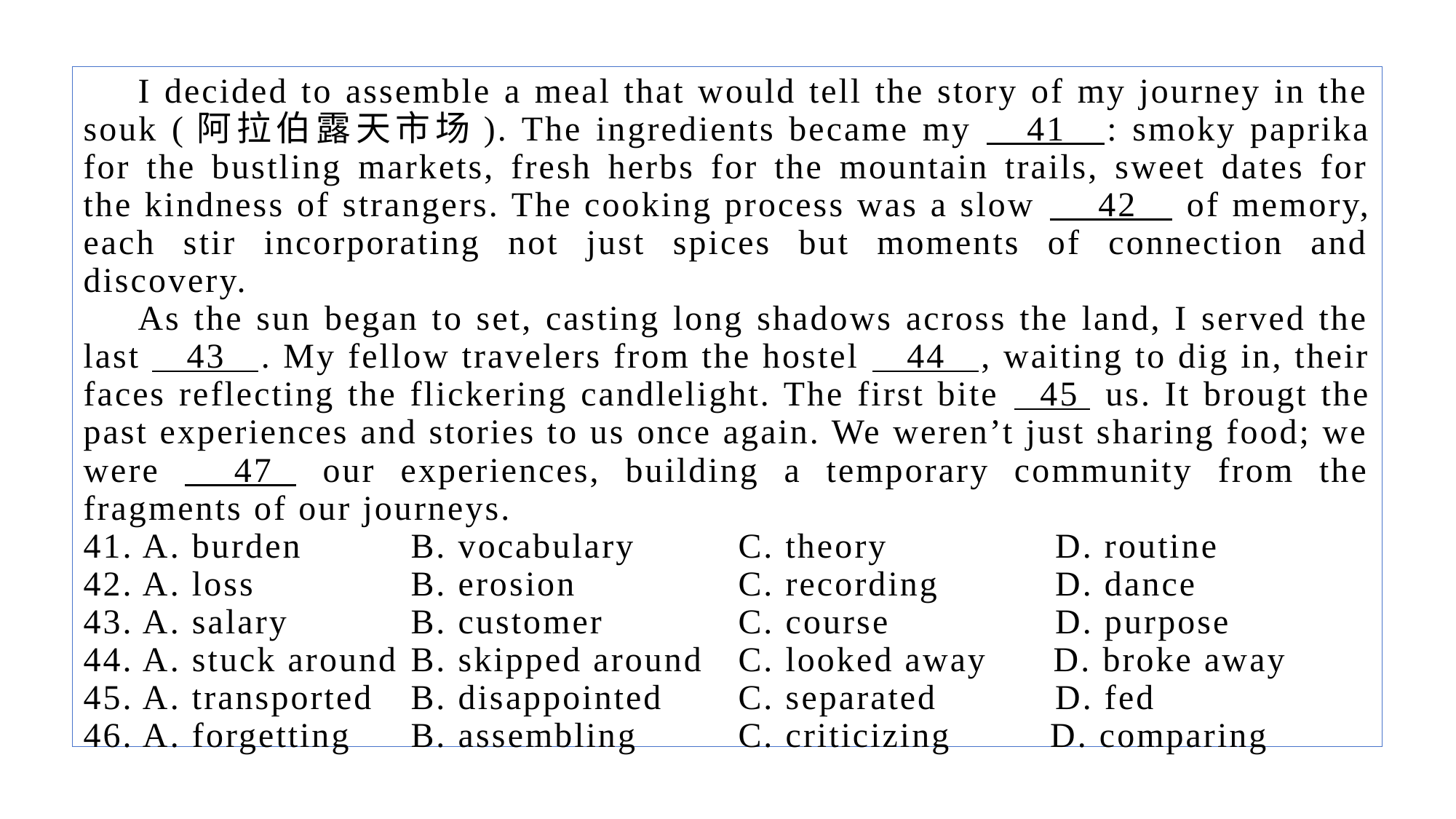

I decided to assemble a meal that would tell the story of my journey in the souk (阿拉伯露天市场). The ingredients became my    41   : smoky paprika for the bustling markets, fresh herbs for the mountain trails, sweet dates for the kindness of strangers. The cooking process was a slow     42    of memory, each stir incorporating not just spices but moments of connection and discovery.
As the sun began to set, casting long shadows across the land, I served the last    43   . My fellow travelers from the hostel    44   , waiting to dig in, their faces reflecting the flickering candlelight. The first bite   45  us. It brougt the past experiences and stories to us once again. We weren’t just sharing food; we were   47  our experiences, building a temporary community from the fragments of our journeys.
41. A. burden 	B. vocabulary 	C. theory 	         D. routine
42. A. loss 		B. erosion 		C. recording 	         D. dance
43. A. salary 		B. customer 		C. course 	         D. purpose
44. A. stuck around 	B. skipped around 	C. looked away      D. broke away
45. A. transported 	B. disappointed 	C. separated 	         D. fed
46. A. forgetting 	B. assembling 	C. criticizing         D. comparing